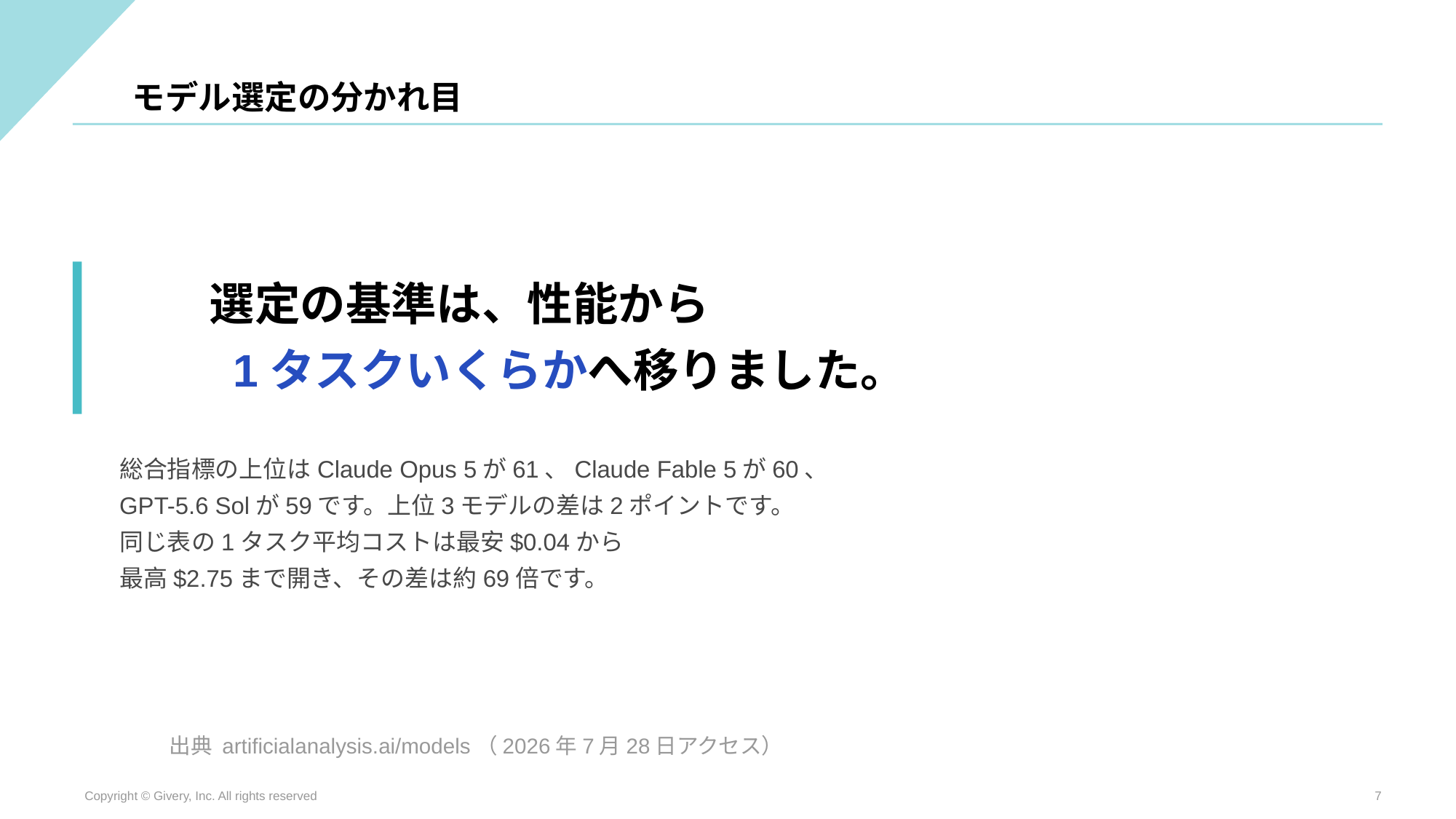

モデル選定の分かれ目

選定の基準は、性能から
1タスクいくらかへ移りました。
総合指標の上位はClaude Opus 5が61、Claude Fable 5が60、
GPT-5.6 Solが59です。上位3モデルの差は2ポイントです。
同じ表の1タスク平均コストは最安$0.04から
最高$2.75まで開き、その差は約69倍です。
出典 artificialanalysis.ai/models（2026年7月28日アクセス）
Copyright © Givery, Inc. All rights reserved
7